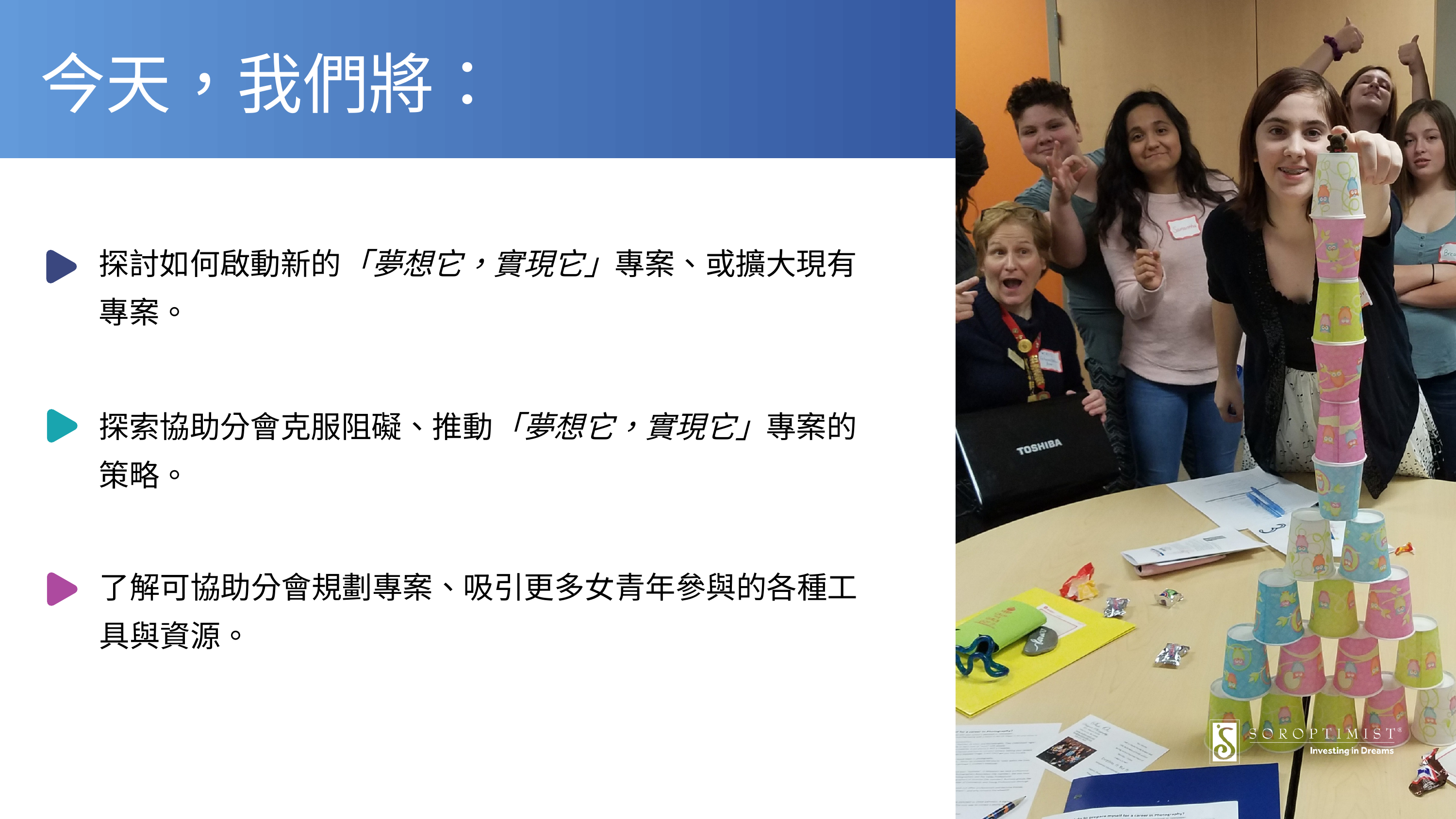

今天，我們將：
探討如何啟動新的「夢想它，實現它」專案、或擴大現有專案。

探索協助分會克服阻礙、推動「夢想它，實現它」專案的策略。

了解可協助分會規劃專案、吸引更多女青年參與的各種工具與資源。